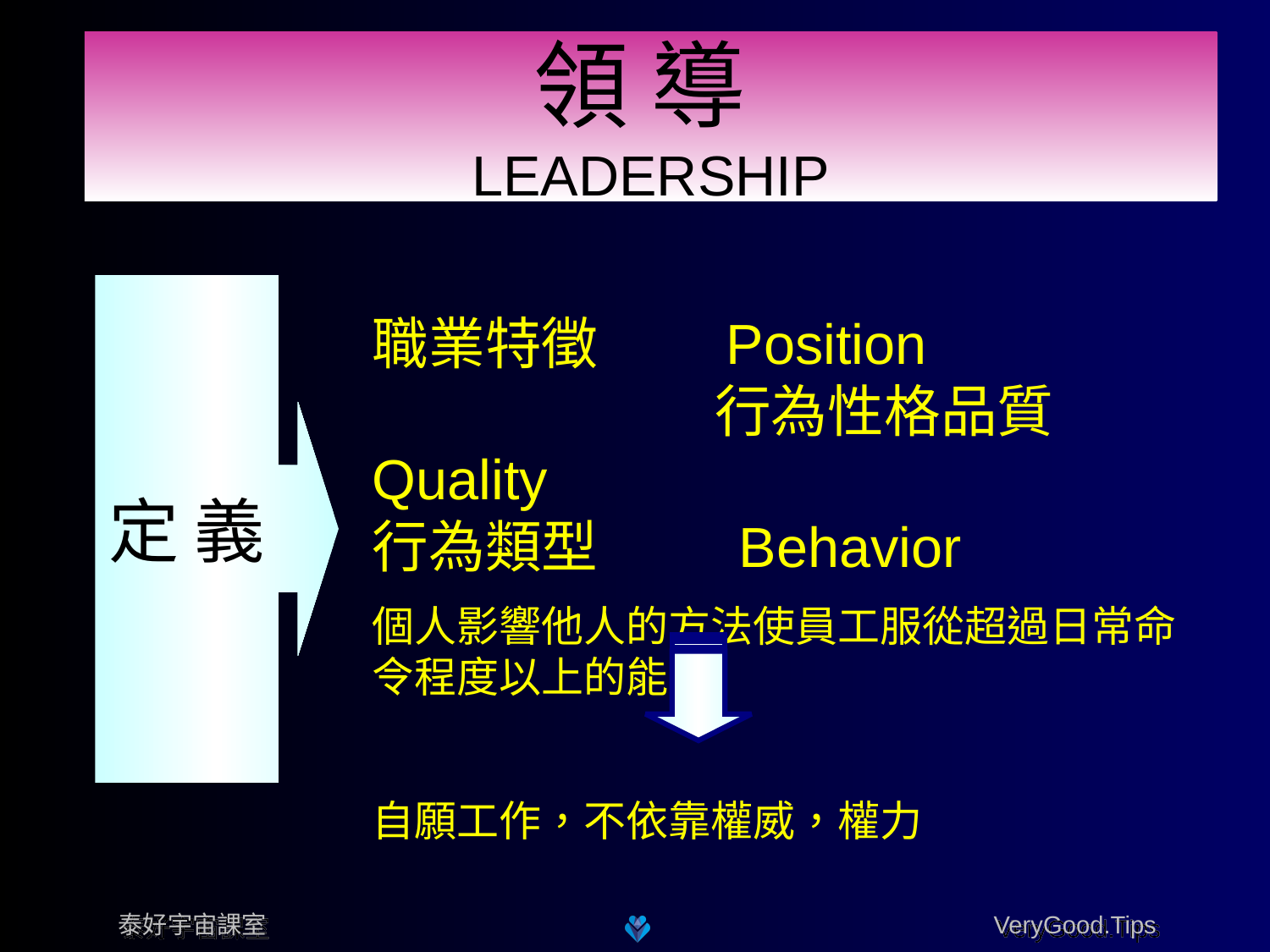

領 導
LEADERSHIP
領 導
定 義
職業特徵         Position                                      行為性格品質  Quality	                                  行為類型          Behavior
個人影響他人的方法使員工服從超過日常命令程度以上的能力

自願工作，不依靠權威，權力